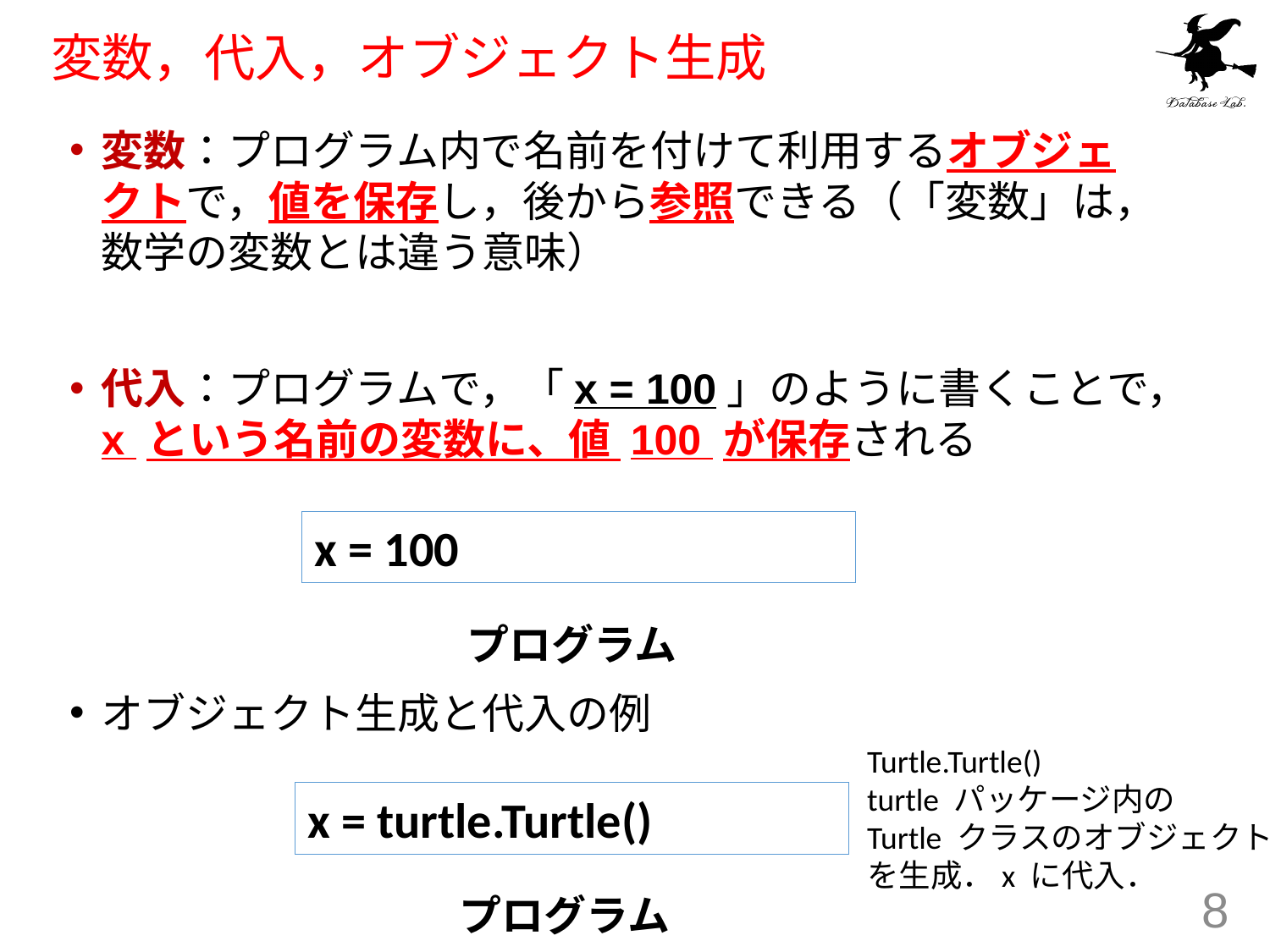

# 変数，代入，オブジェクト生成
変数：プログラム内で名前を付けて利用するオブジェクトで，値を保存し，後から参照できる（「変数」は，数学の変数とは違う意味）

代入：プログラムで，「x = 100」のように書くことで，x という名前の変数に、値 100 が保存される

オブジェクト生成と代入の例

x = 100
プログラム
Turtle.Turtle()
turtle パッケージ内の
Turtle クラスのオブジェクト
を生成．x に代入．
x = turtle.Turtle()
8
プログラム